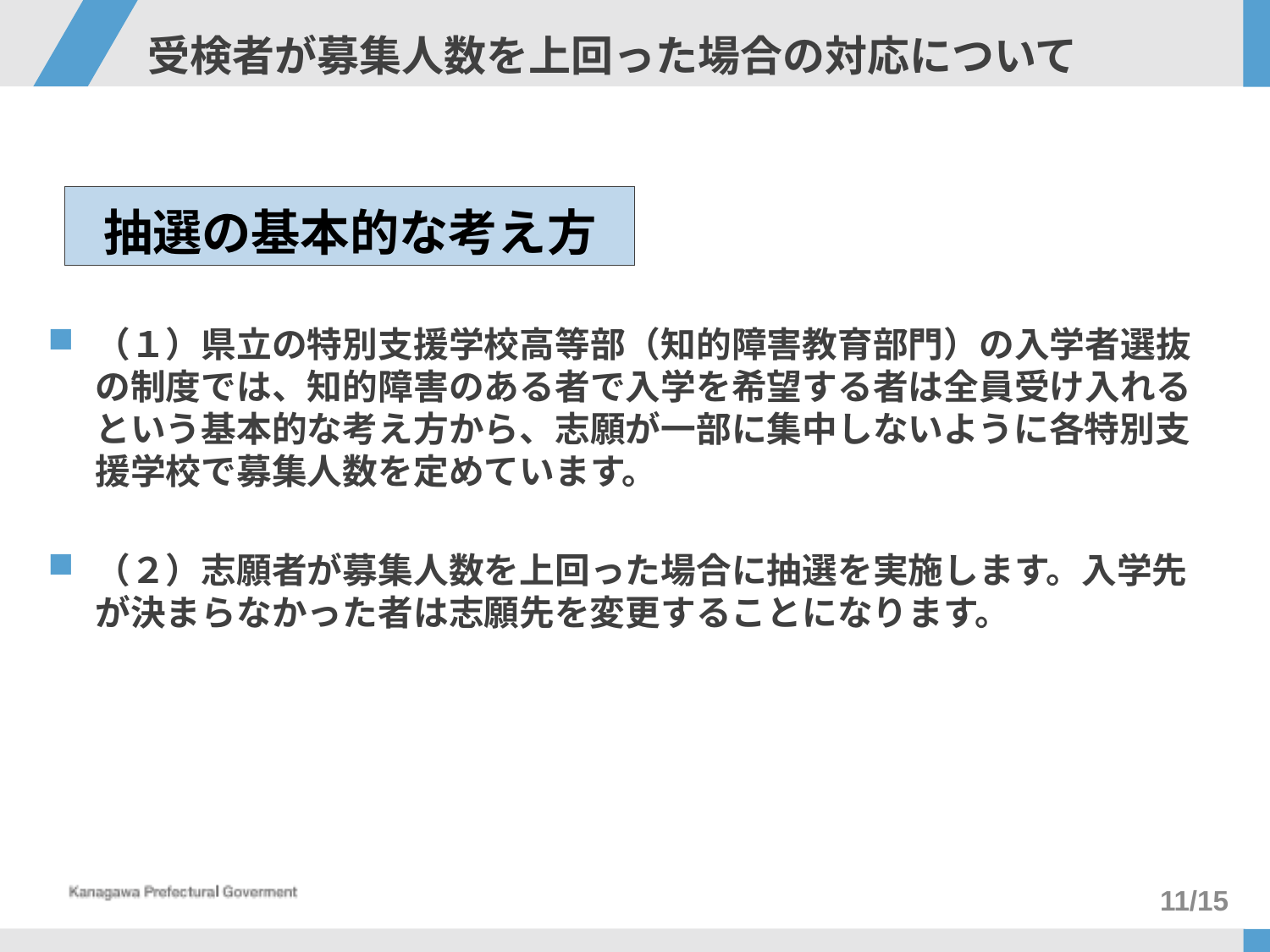

# 受検者が募集人数を上回った場合の対応について
抽選の基本的な考え方
（１）県立の特別支援学校高等部（知的障害教育部門）の入学者選抜の制度では、知的障害のある者で入学を希望する者は全員受け入れるという基本的な考え方から、志願が一部に集中しないように各特別支援学校で募集人数を定めています。

（２）志願者が募集人数を上回った場合に抽選を実施します。入学先が決まらなかった者は志願先を変更することになります。
11/15